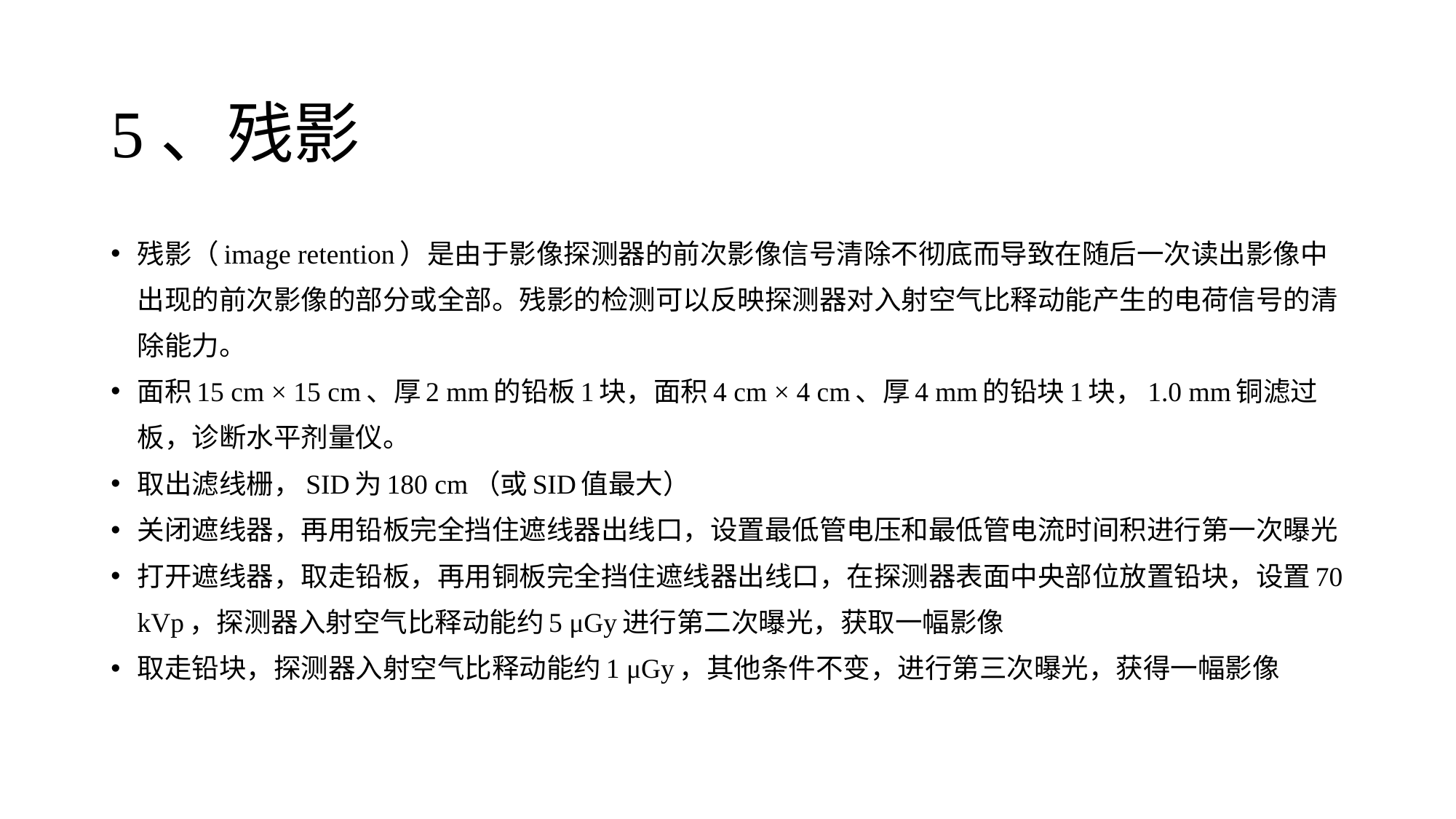

# 5、残影
残影（image retention）是由于影像探测器的前次影像信号清除不彻底而导致在随后一次读出影像中出现的前次影像的部分或全部。残影的检测可以反映探测器对入射空气比释动能产生的电荷信号的清除能力。
面积15 cm × 15 cm、厚2 mm的铅板1块，面积4 cm × 4 cm、厚4 mm的铅块1块，1.0 mm铜滤过板，诊断水平剂量仪。
取出滤线栅，SID为180 cm（或SID值最大）
关闭遮线器，再用铅板完全挡住遮线器出线口，设置最低管电压和最低管电流时间积进行第一次曝光
打开遮线器，取走铅板，再用铜板完全挡住遮线器出线口，在探测器表面中央部位放置铅块，设置70 kVp，探测器入射空气比释动能约5 μGy进行第二次曝光，获取一幅影像
取走铅块，探测器入射空气比释动能约1 μGy，其他条件不变，进行第三次曝光，获得一幅影像